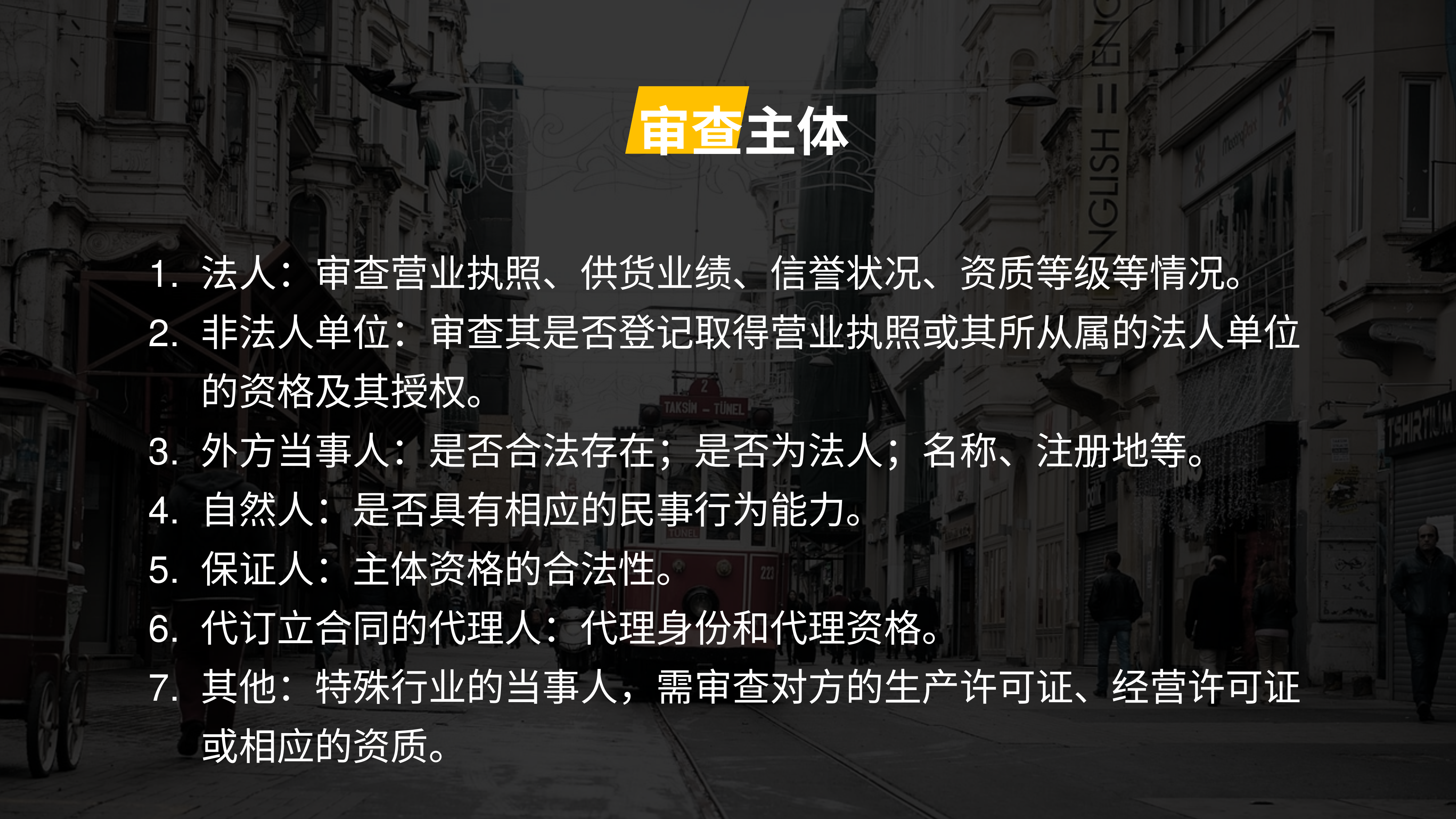

审查主体

法人：审查营业执照、供货业绩、信誉状况、资质等级等情况。
非法人单位：审查其是否登记取得营业执照或其所从属的法人单位的资格及其授权。
外方当事人：是否合法存在；是否为法人；名称、注册地等。
自然人：是否具有相应的民事行为能力。
保证人：主体资格的合法性。
代订立合同的代理人：代理身份和代理资格。
其他：特殊行业的当事人，需审查对方的生产许可证、经营许可证或相应的资质。